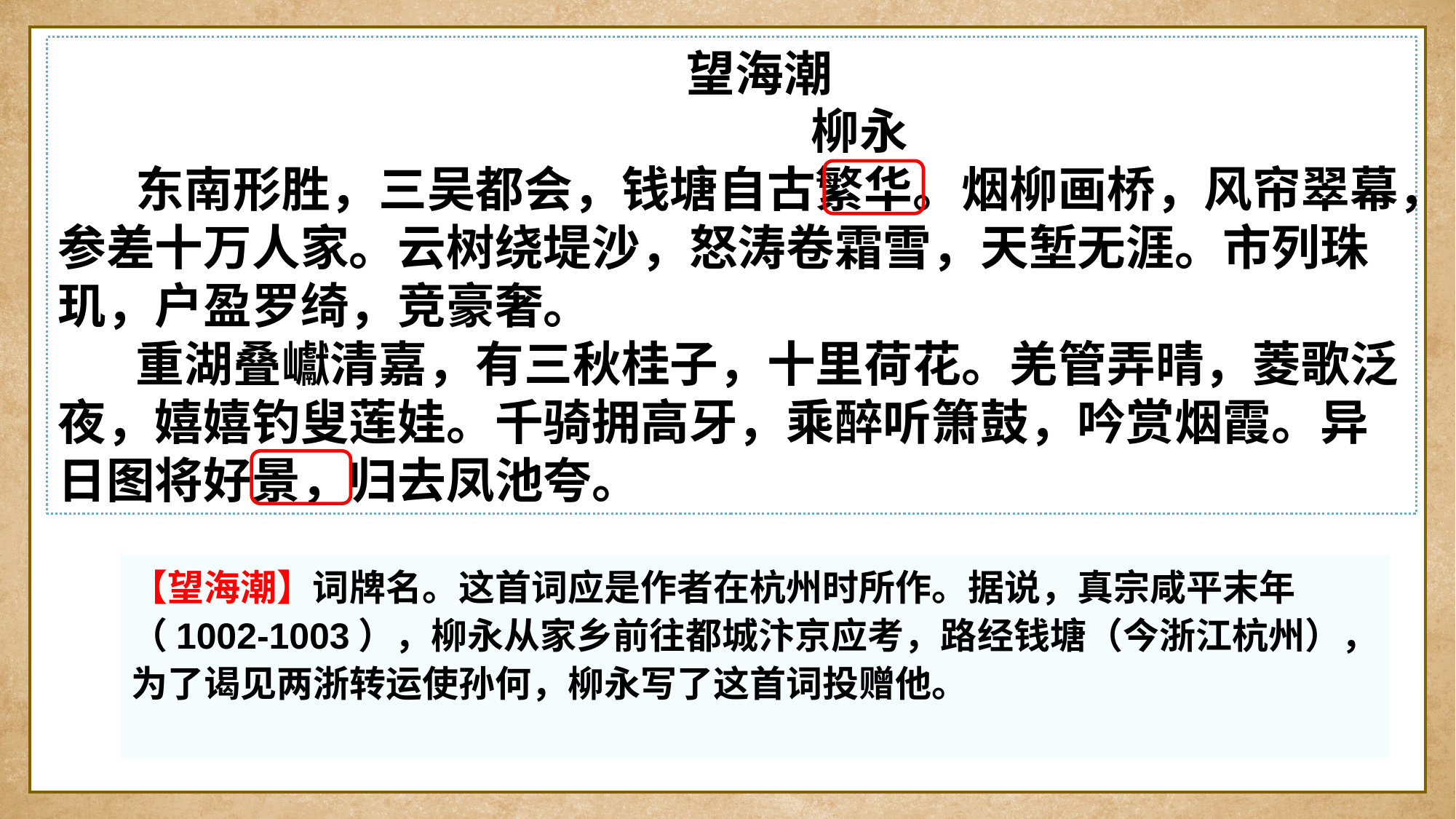

望海潮
                      柳永
      东南形胜，三吴都会，钱塘自古繁华。烟柳画桥，风帘翠幕，参差十万人家。云树绕堤沙，怒涛卷霜雪，天堑无涯。市列珠玑，户盈罗绮，竞豪奢。
      重湖叠巘清嘉，有三秋桂子，十里荷花。羌管弄晴，菱歌泛夜，嬉嬉钓叟莲娃。千骑拥高牙，乘醉听箫鼓，吟赏烟霞。异日图将好景，归去凤池夸。

【望海潮】词牌名。这首词应是作者在杭州时所作。据说，真宗咸平末年（1002-1003），柳永从家乡前往都城汴京应考，路经钱塘（今浙江杭州），为了谒见两浙转运使孙何，柳永写了这首词投赠他。